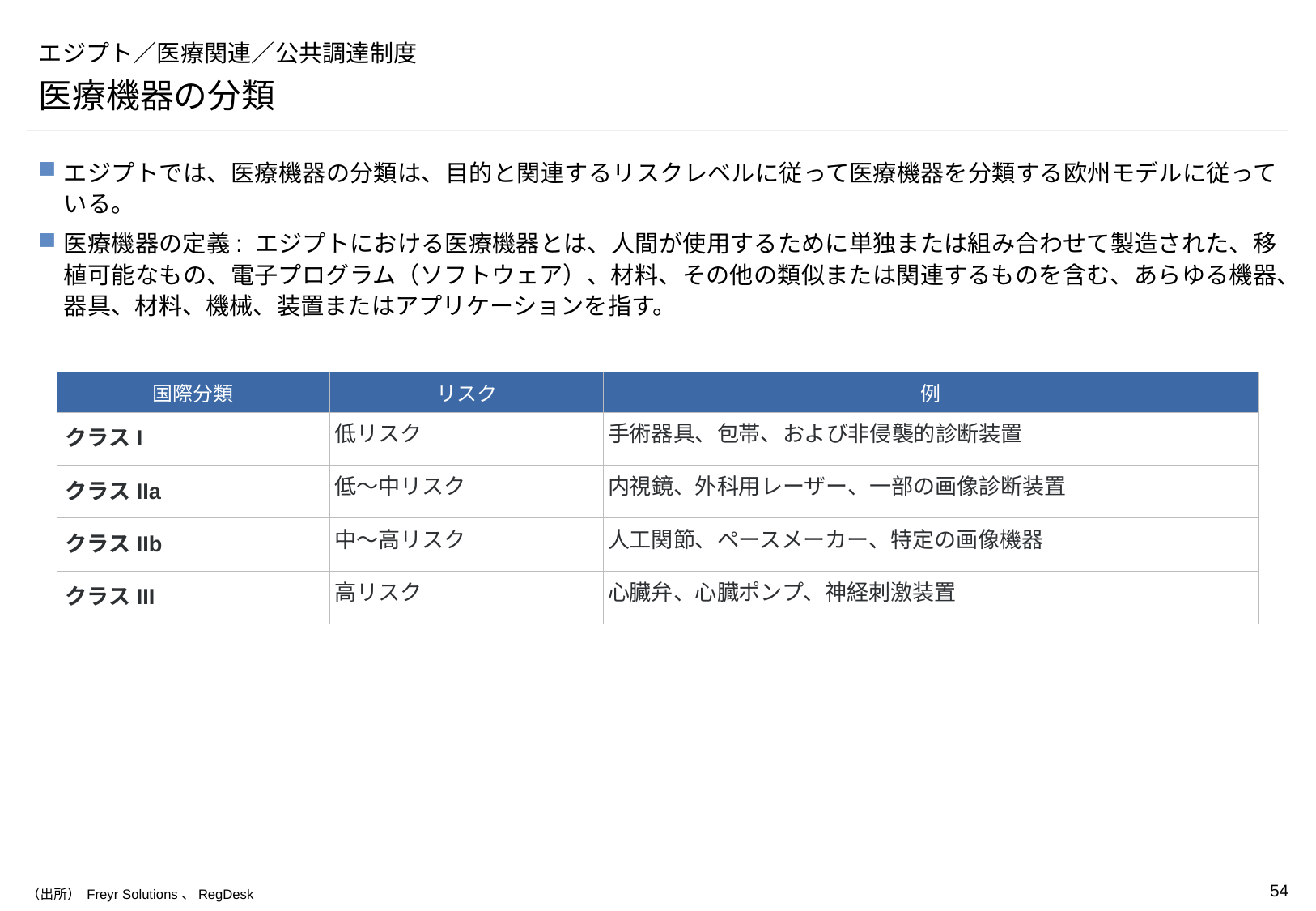

# エジプト／医療関連／公共調達制度
医療機器の分類
エジプトでは、医療機器の分類は、目的と関連するリスクレベルに従って医療機器を分類する欧州モデルに従っている。
医療機器の定義: エジプトにおける医療機器とは、人間が使用するために単独または組み合わせて製造された、移植可能なもの、電子プログラム（ソフトウェア）、材料、その他の類似または関連するものを含む、あらゆる機器、器具、材料、機械、装置またはアプリケーションを指す。
| 国際分類 | リスク | 例 |
| --- | --- | --- |
| クラスI | 低リスク | 手術器具、包帯、および非侵襲的診断装置 |
| クラスIIa | 低～中リスク | 内視鏡、外科用レーザー、一部の画像診断装置 |
| クラスIIb | 中～高リスク | 人工関節、ペースメーカー、特定の画像機器 |
| クラスIII | 高リスク | 心臓弁、心臓ポンプ、神経刺激装置 |
（出所） Freyr Solutions、RegDesk